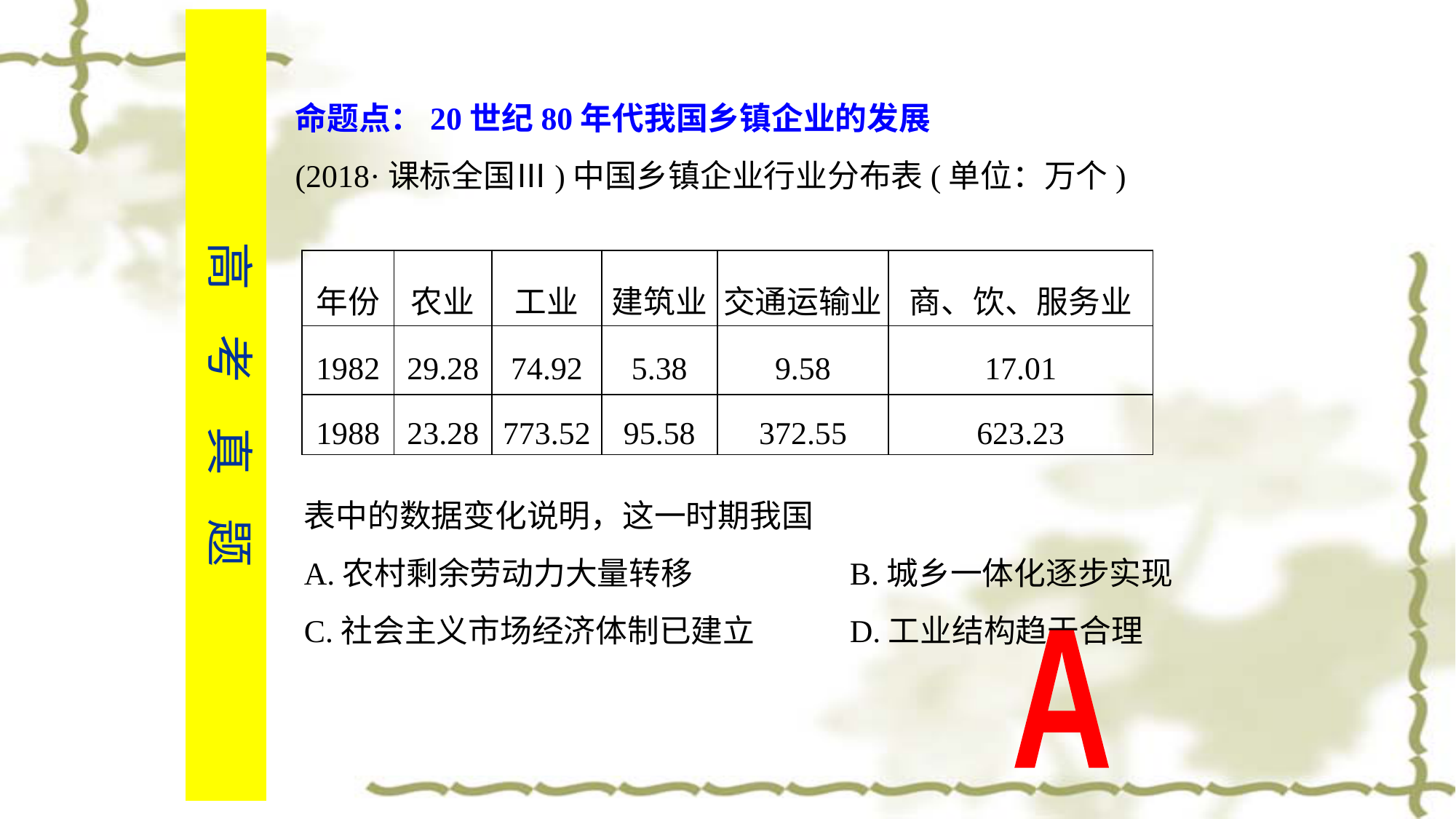

高    考    真    题
命题点：20世纪80年代我国乡镇企业的发展
(2018·课标全国Ⅲ)中国乡镇企业行业分布表(单位：万个)
| 年份 | 农业 | 工业 | 建筑业 | 交通运输业 | 商、饮、服务业 |
| --- | --- | --- | --- | --- | --- |
| 1982 | 29.28 | 74.92 | 5.38 | 9.58 | 17.01 |
| 1988 | 23.28 | 773.52 | 95.58 | 372.55 | 623.23 |
表中的数据变化说明，这一时期我国
A.农村剩余劳动力大量转移		B.城乡一体化逐步实现
C.社会主义市场经济体制已建立	D.工业结构趋于合理
√
A